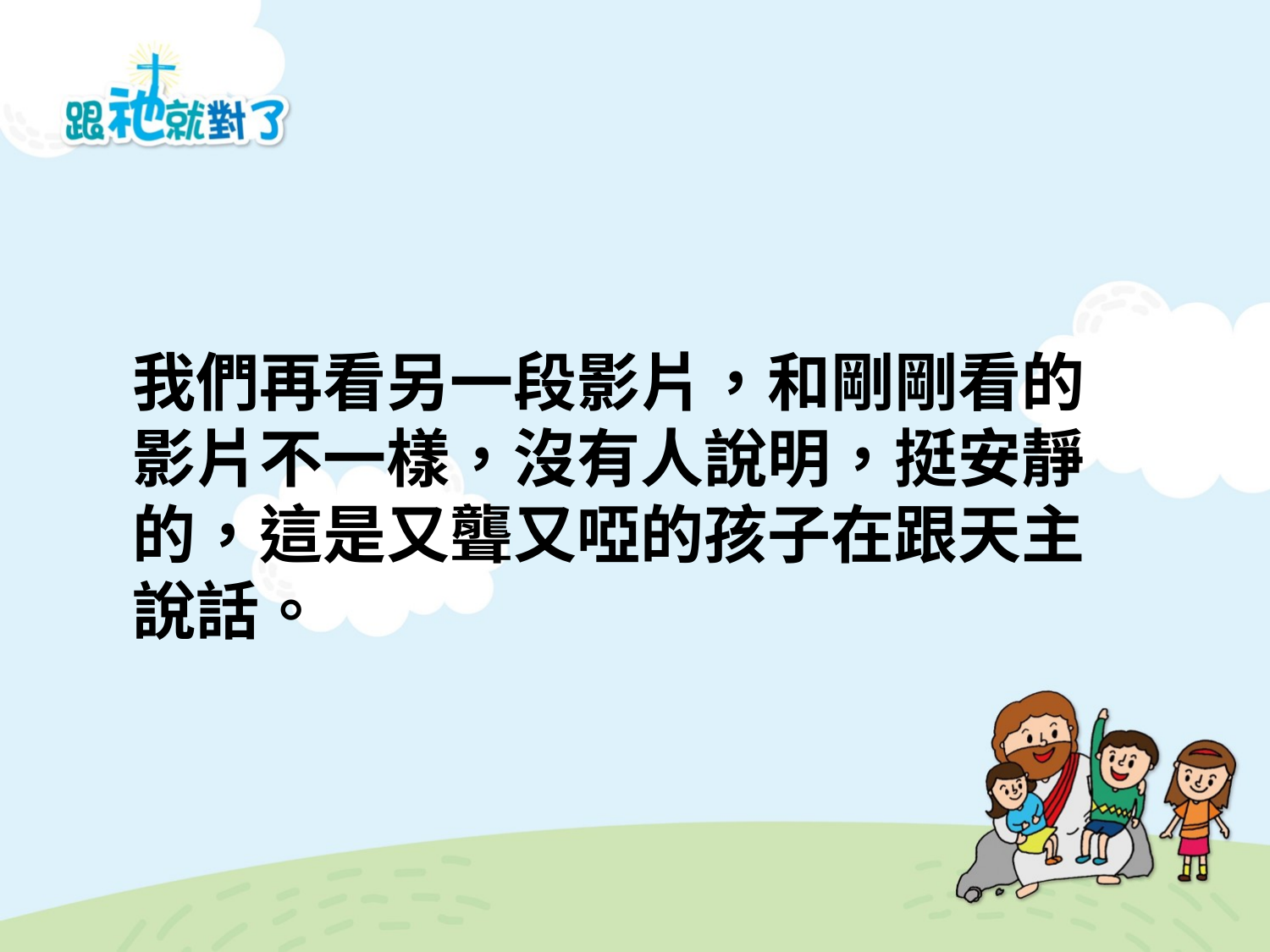

我們再看另一段影片，和剛剛看的影片不一樣，沒有人說明，挺安靜的，這是又聾又啞的孩子在跟天主說話。